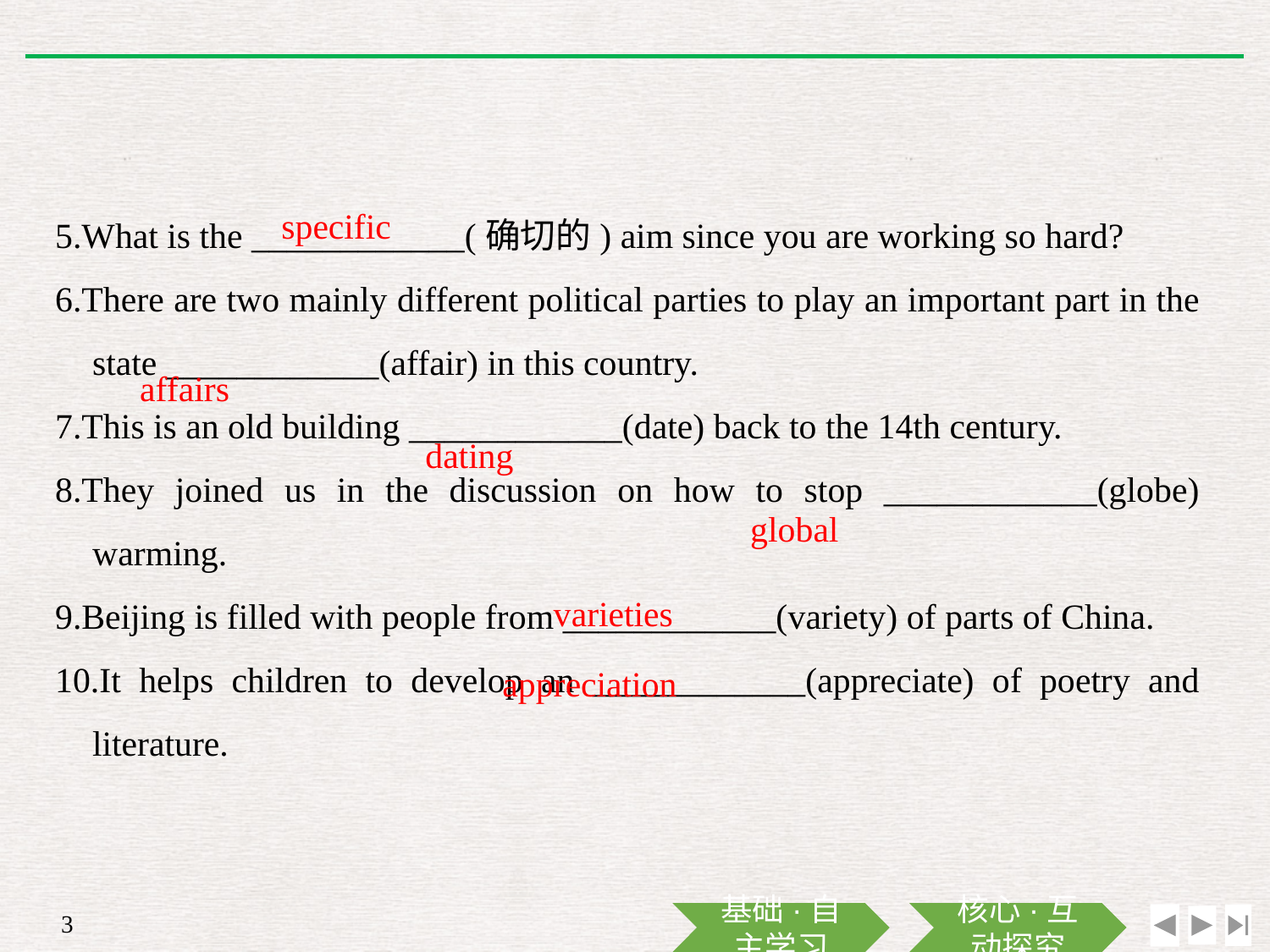

specific
5.What is the ____________(确切的) aim since you are working so hard?
6.There are two mainly different political parties to play an important part in the state ____________(affair) in this country.
7.This is an old building ____________(date) back to the 14th century.
8.They joined us in the discussion on how to stop ____________(globe) warming.
9.Beijing is filled with people from ____________(variety) of parts of China.
10.It helps children to develop an ____________(appreciate) of poetry and literature.
affairs
dating
global
varieties
appreciation